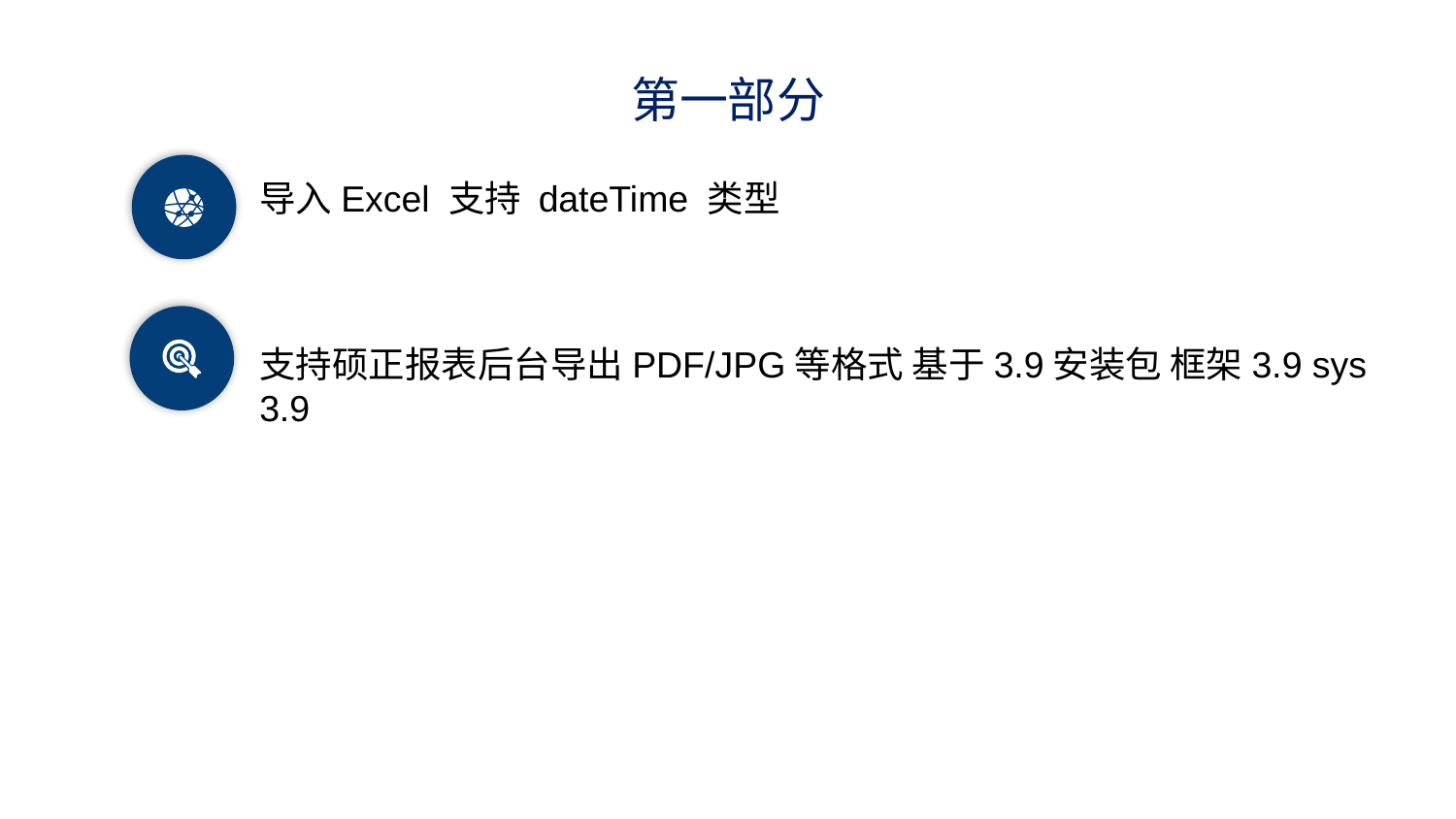

第一部分

导入Excel 支持 dateTime 类型

支持硕正报表后台导出PDF/JPG等格式 基于3.9安装包 框架3.9 sys 3.9